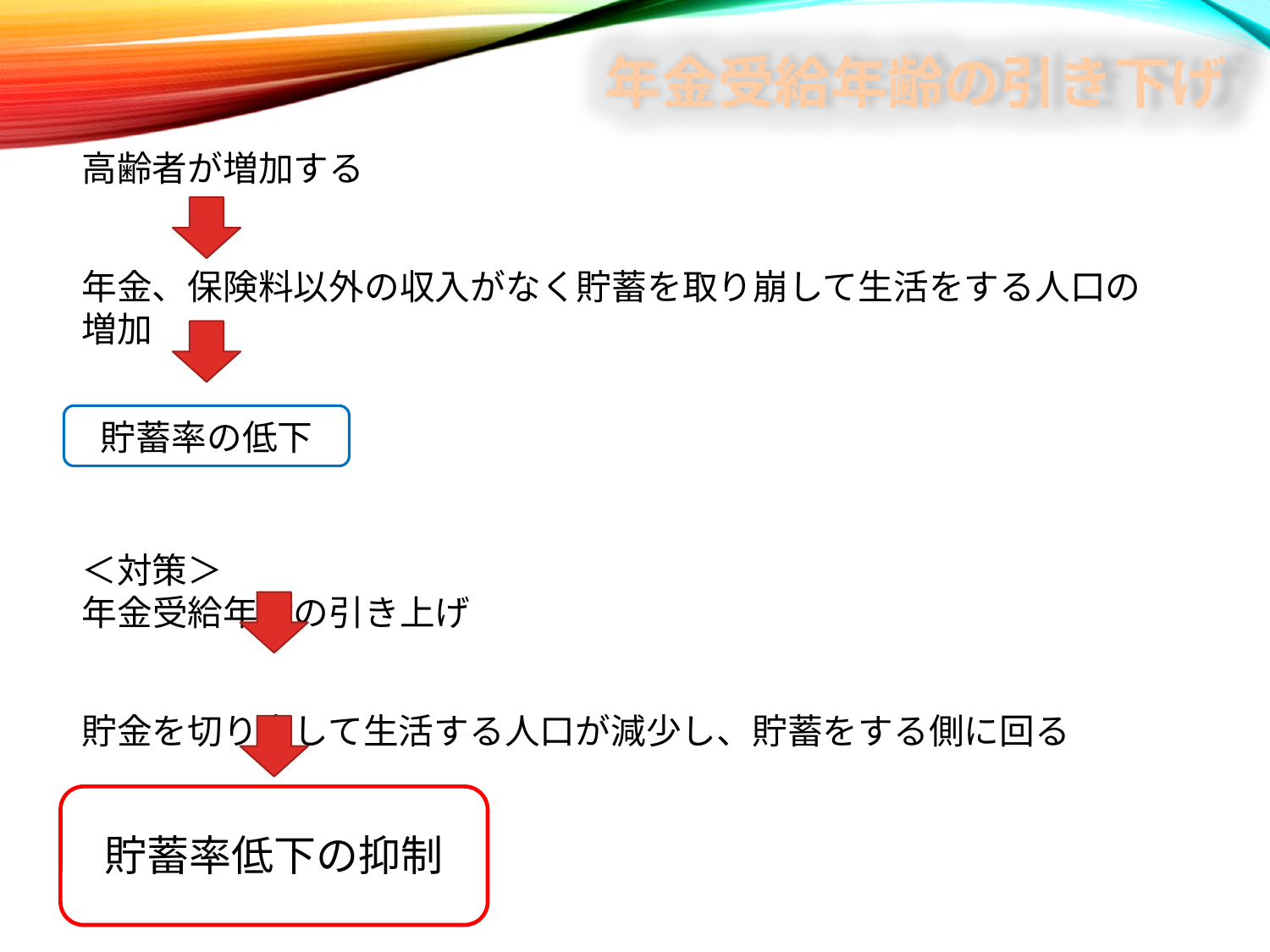

年金受給年齢の引き下げ
高齢者が増加する

年金、保険料以外の収入がなく貯蓄を取り崩して生活をする人口の増加

＜対策＞
年金受給年齢の引き上げ

貯金を切り崩して生活する人口が減少し、貯蓄をする側に回る

貯蓄率の低下

貯蓄率低下の抑制